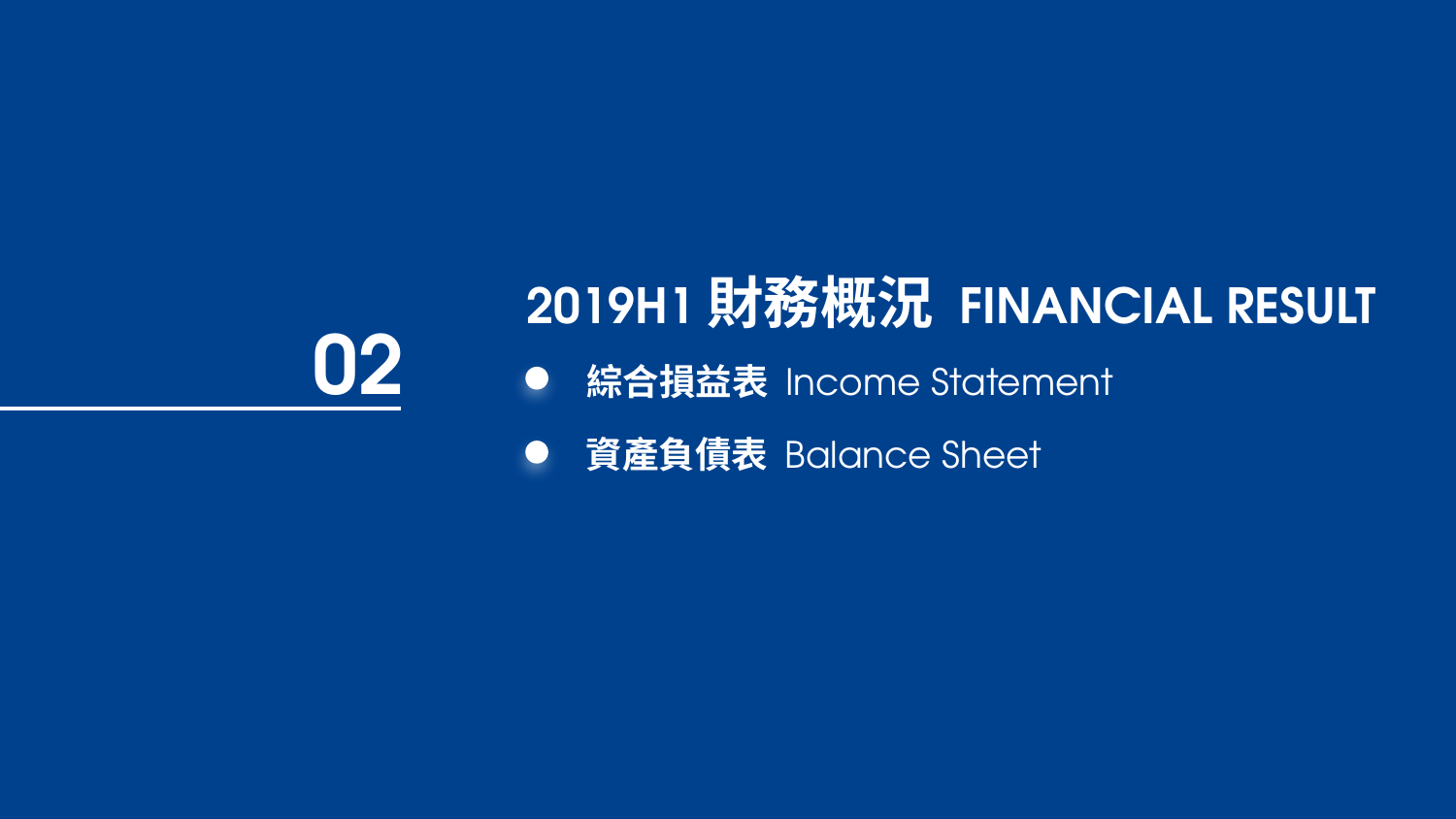

2019H1財務概況 FINANCIAL RESULT
02
綜合損益表 Income Statement

資產負債表 Balance Sheet